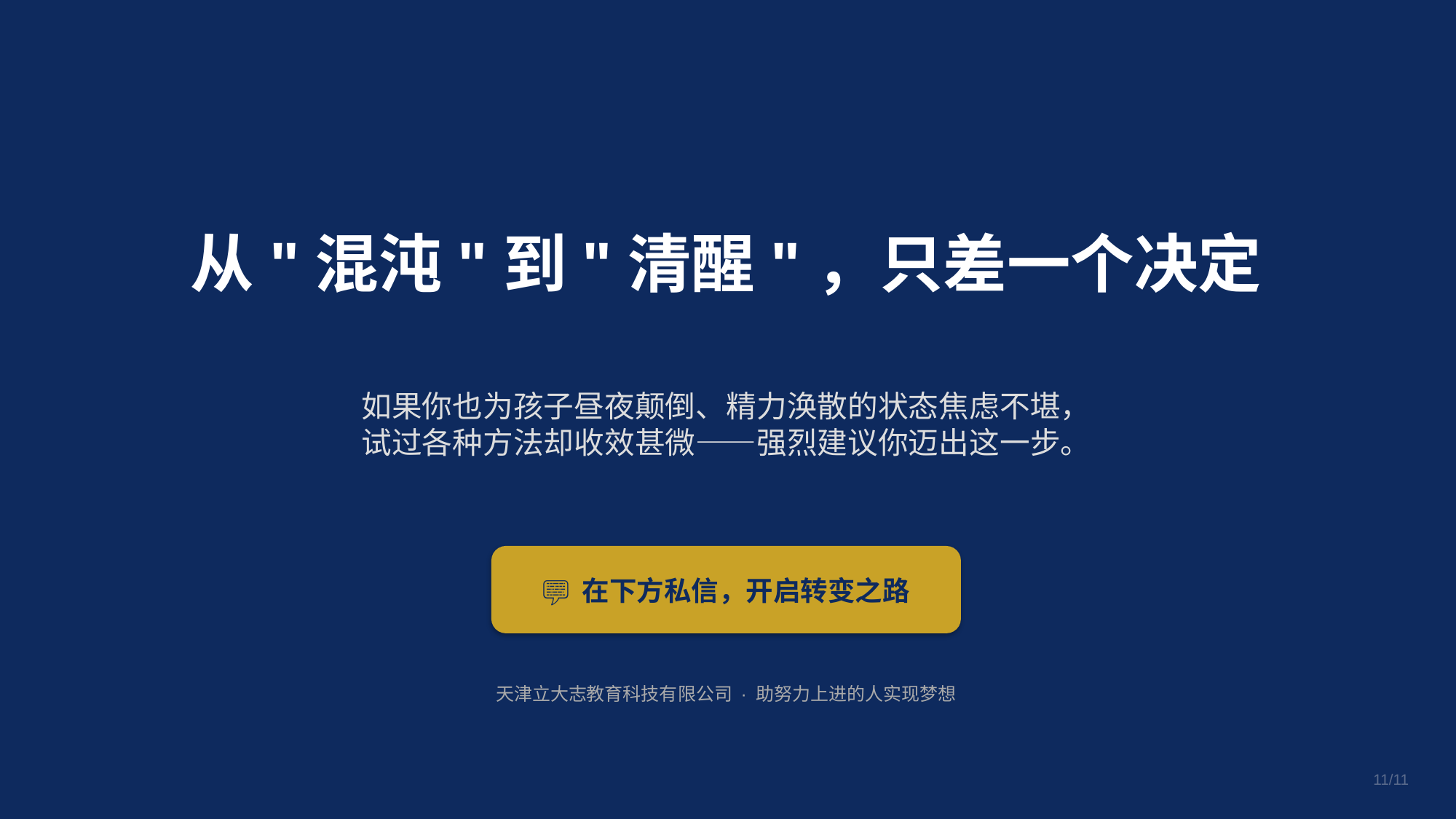

从"混沌"到"清醒"，只差一个决定
如果你也为孩子昼夜颠倒、精力涣散的状态焦虑不堪，
试过各种方法却收效甚微——强烈建议你迈出这一步。
💬 在下方私信，开启转变之路
天津立大志教育科技有限公司 · 助努力上进的人实现梦想
11/11